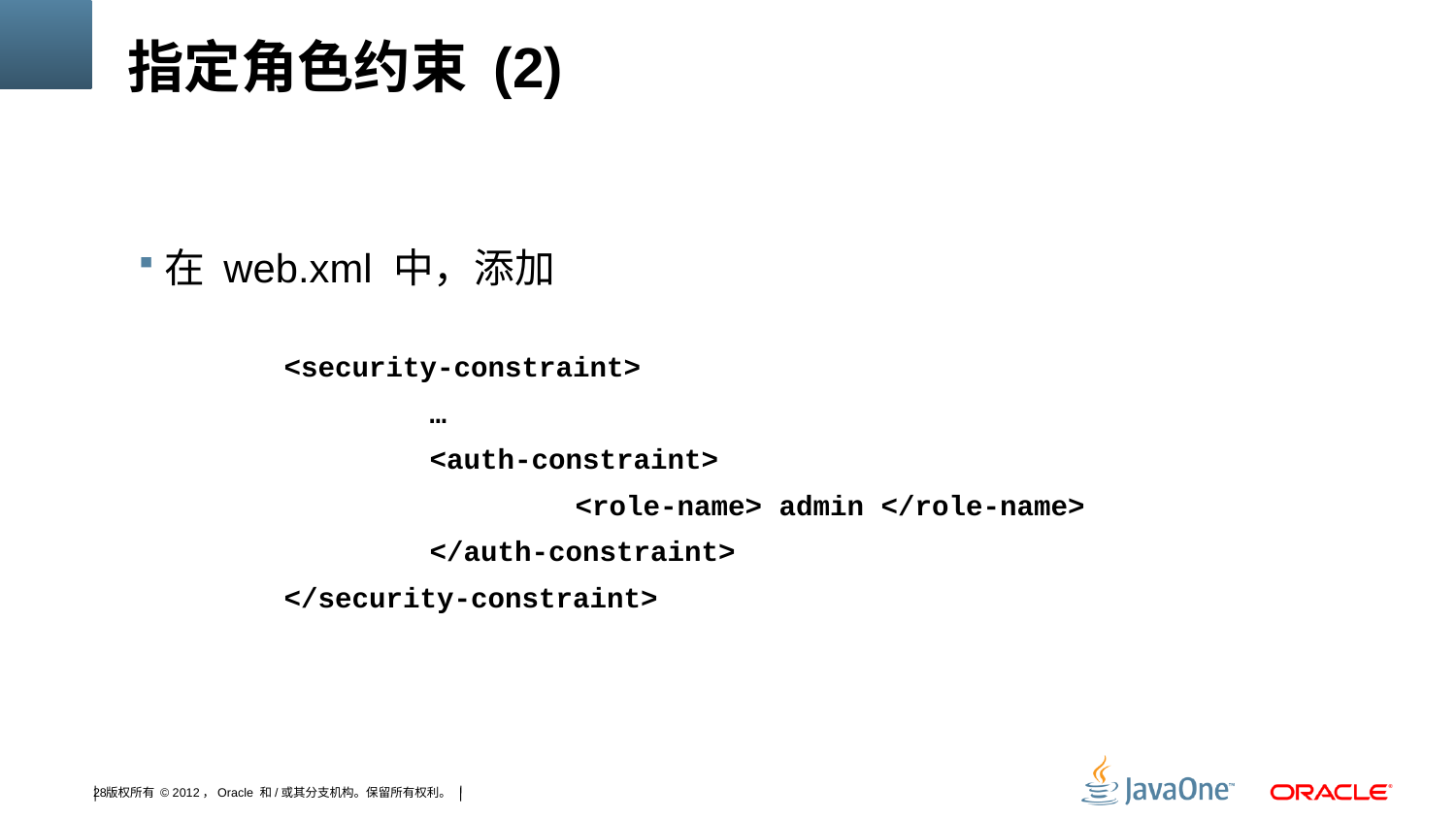

# 指定角色约束 (2)

在 web.xml 中，添加

	<security-constraint>
		…
		<auth-constraint>
			<role-name> admin </role-name>
		</auth-constraint>
	</security-constraint>